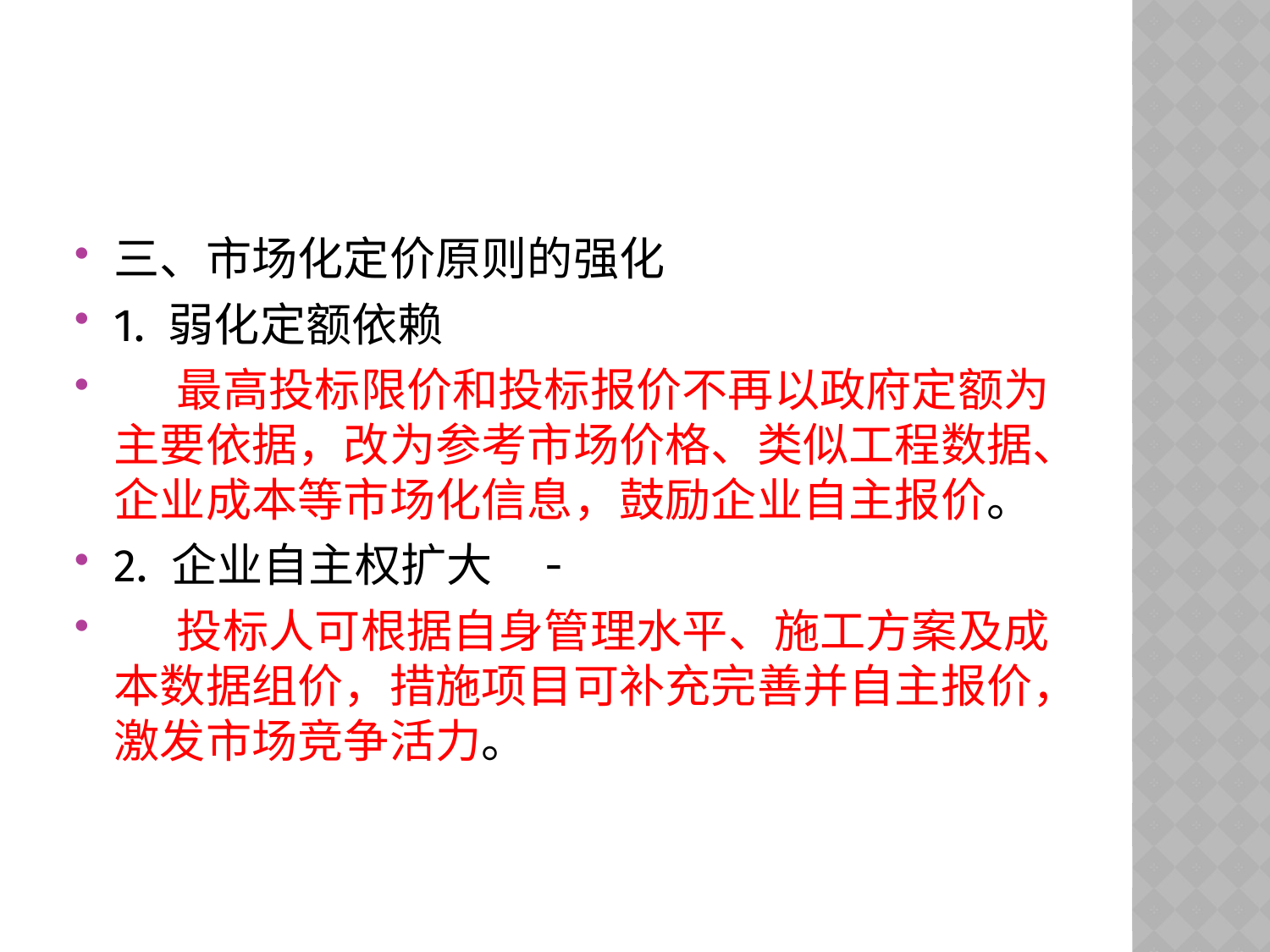

#
三、市场化定价原则的强化
1. 弱化定额依赖
     最高投标限价和投标报价不再以政府定额为主要依据，改为参考市场价格、类似工程数据、企业成本等市场化信息，鼓励企业自主报价。
2. 企业自主权扩大    -
     投标人可根据自身管理水平、施工方案及成本数据组价，措施项目可补充完善并自主报价，激发市场竞争活力。